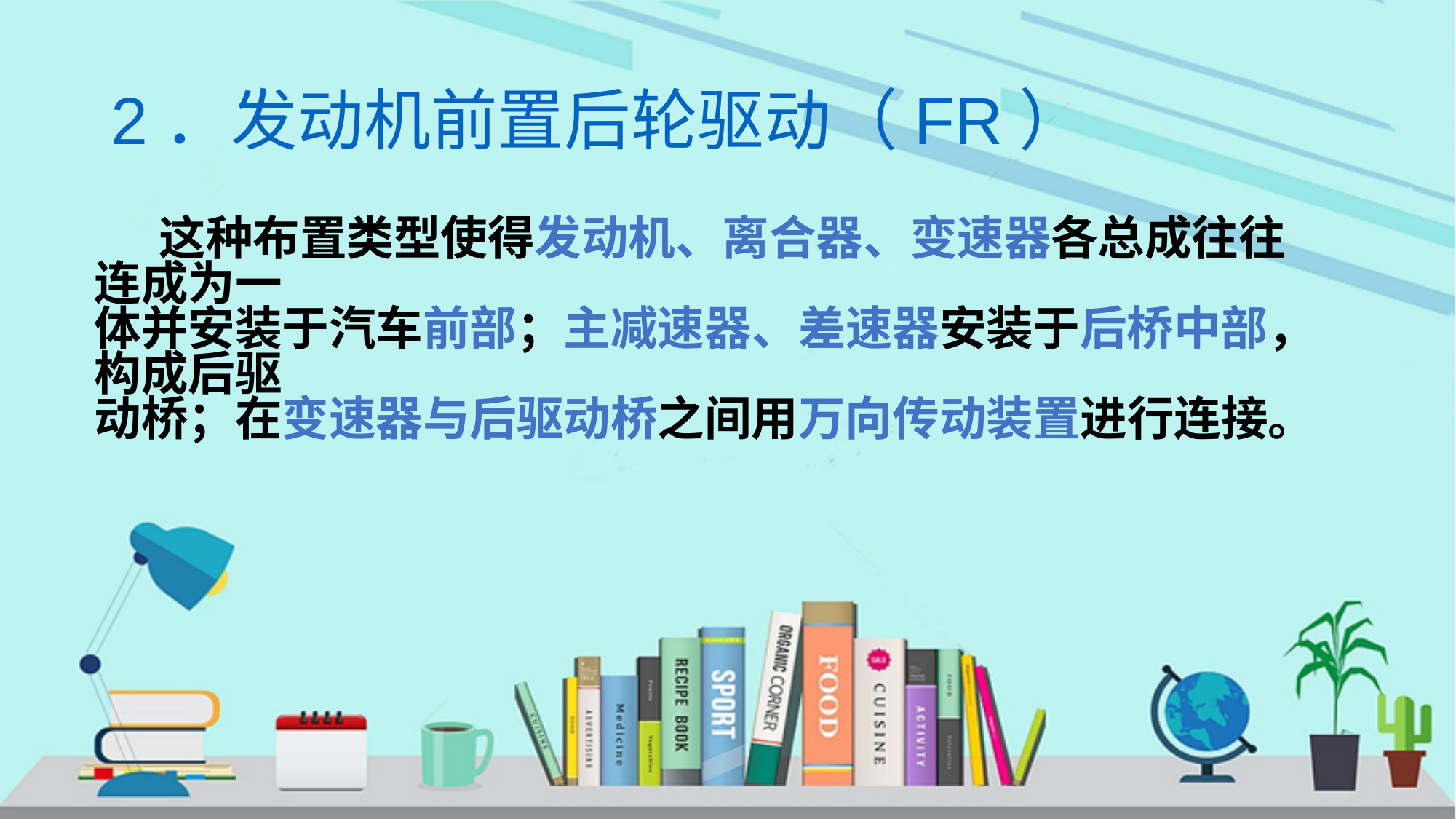

# 2．发动机前置后轮驱动（FR）
     这种布置类型使得发动机、离合器、变速器各总成往往连成为一
体并安装于汽车前部；主减速器、差速器安装于后桥中部，构成后驱
动桥；在变速器与后驱动桥之间用万向传动装置进行连接。